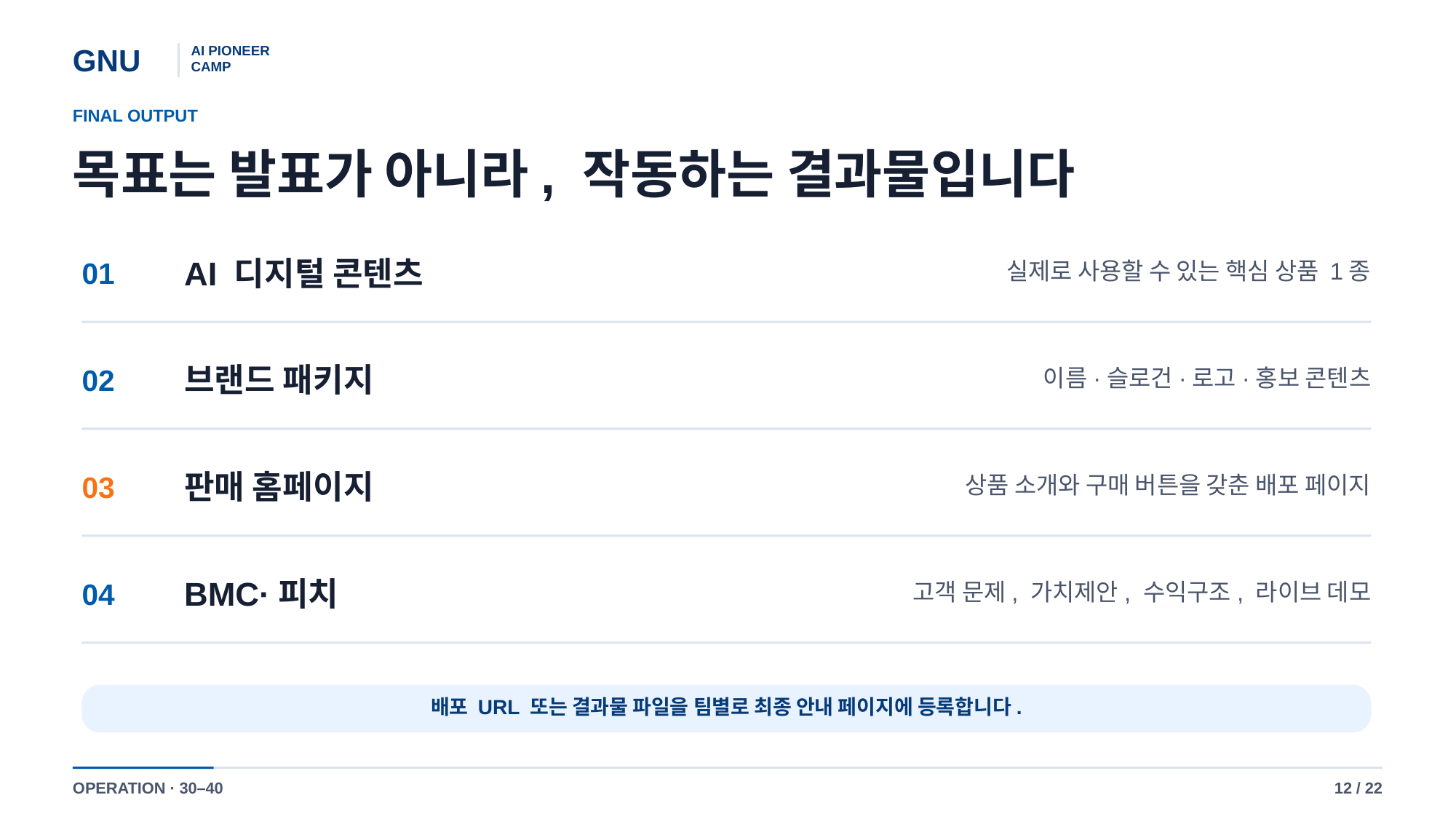

GNU
AI PIONEER
CAMP

FINAL OUTPUT
목표는 발표가 아니라, 작동하는 결과물입니다
AI 디지털 콘텐츠
01
실제로 사용할 수 있는 핵심 상품 1종

브랜드 패키지
02
이름·슬로건·로고·홍보 콘텐츠

판매 홈페이지
03
상품 소개와 구매 버튼을 갖춘 배포 페이지

BMC·피치
04
고객 문제, 가치제안, 수익구조, 라이브 데모

배포 URL 또는 결과물 파일을 팀별로 최종 안내 페이지에 등록합니다.

OPERATION · 30–40
12 / 22